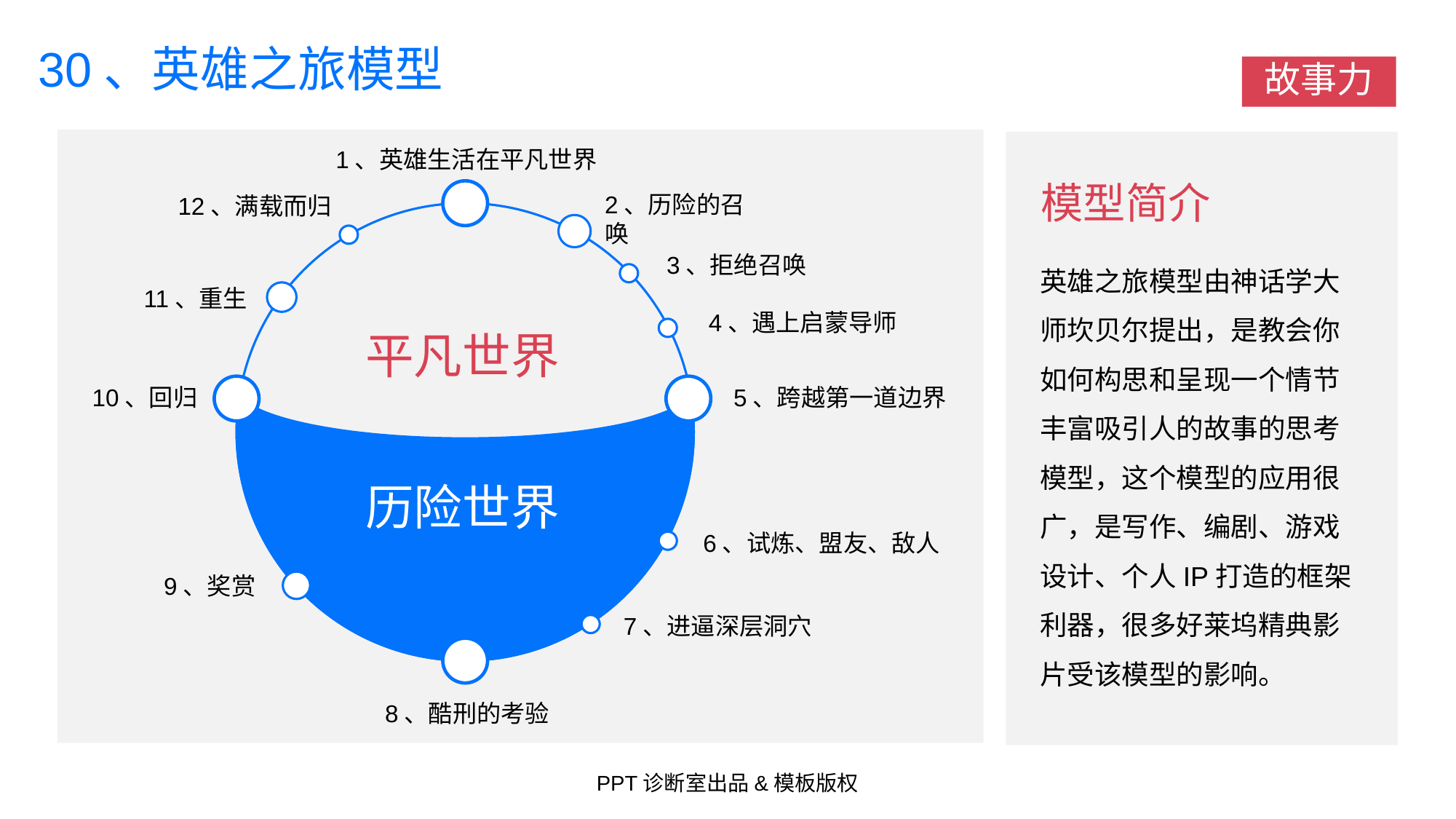

30、英雄之旅模型
故事力

1、英雄生活在平凡世界

2、历险的召唤
12、满载而归
3、拒绝召唤
11、重生
4、遇上启蒙导师
平凡世界
10、回归
5、跨越第一道边界
历险世界
6、试炼、盟友、敌人
9、奖赏
7、进逼深层洞穴
8、酷刑的考验
模型简介
英雄之旅模型由神话学大师坎贝尔提出，是教会你如何构思和呈现一个情节丰富吸引人的故事的思考模型，这个模型的应用很广，是写作、编剧、游戏设计、个人IP打造的框架利器，很多好莱坞精典影片受该模型的影响。
PPT诊断室出品&模板版权